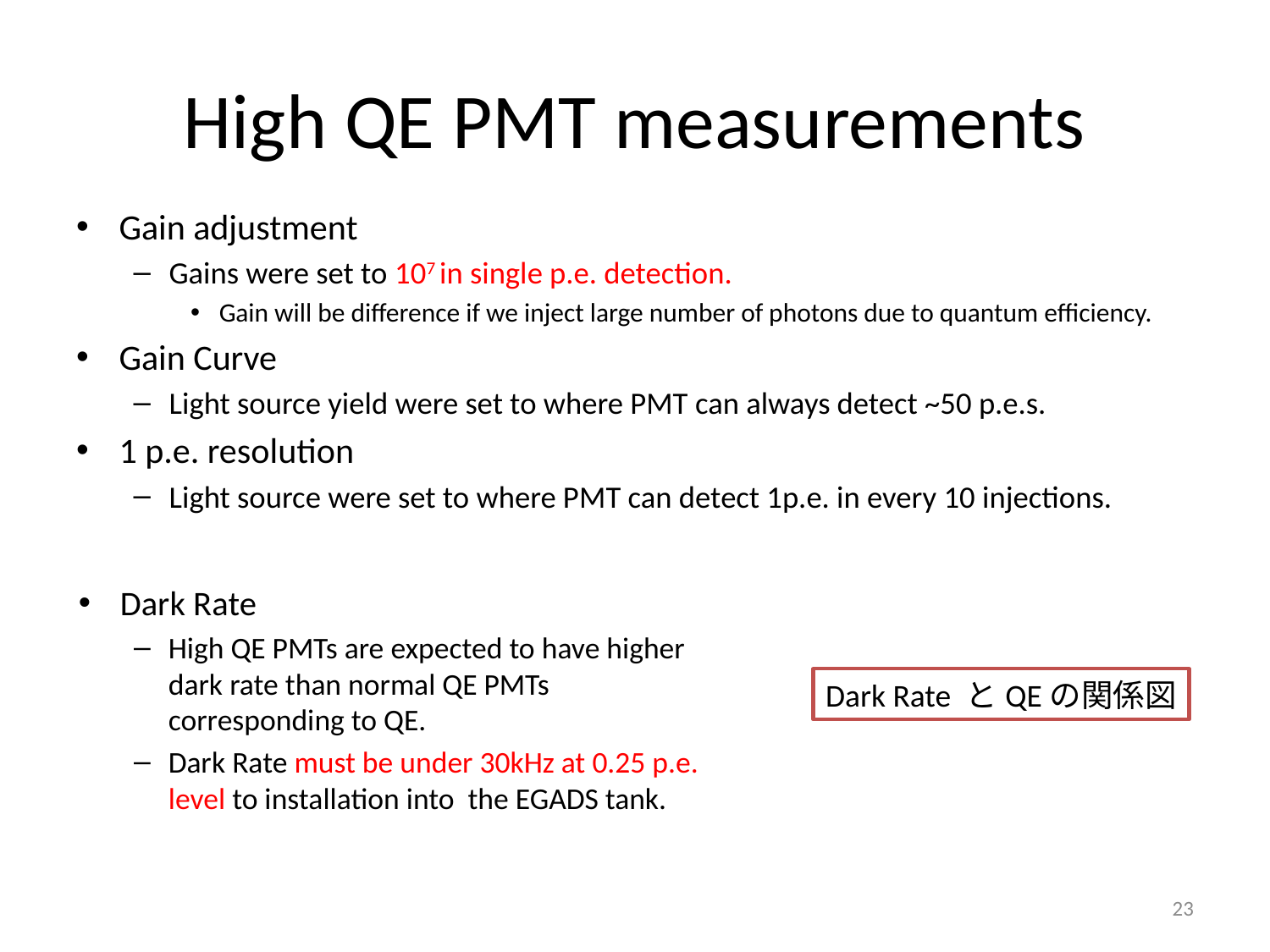

# High QE PMT measurements
Gain adjustment
Gains were set to 107 in single p.e. detection.
Gain will be difference if we inject large number of photons due to quantum efficiency.
Gain Curve
Light source yield were set to where PMT can always detect ~50 p.e.s.
1 p.e. resolution
Light source were set to where PMT can detect 1p.e. in every 10 injections.
Dark Rate
High QE PMTs are expected to have higher dark rate than normal QE PMTs corresponding to QE.
Dark Rate must be under 30kHz at 0.25 p.e. level to installation into  the EGADS tank.

Dark Rate とQEの関係図
23